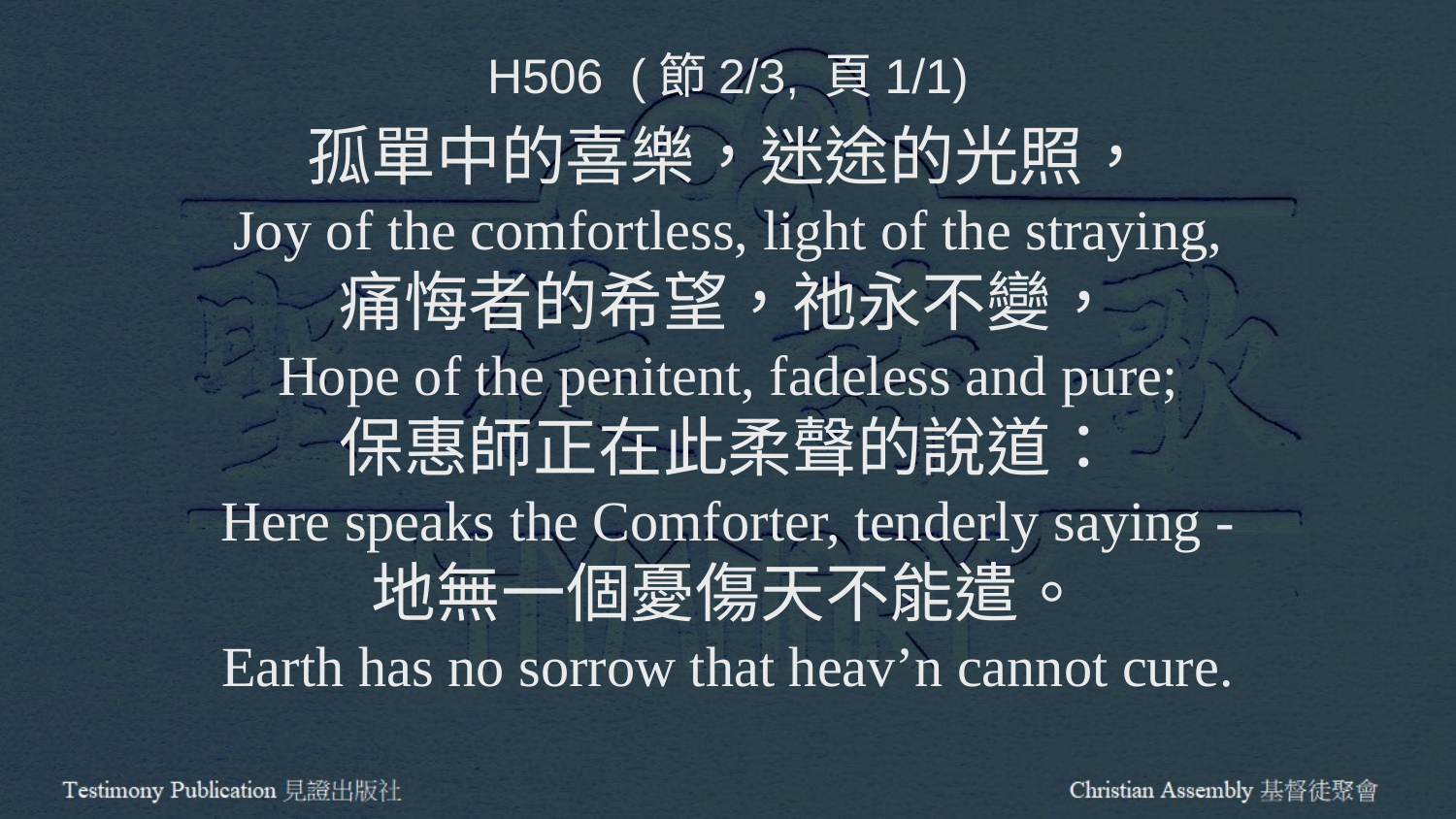

H506  (節2/3, 頁1/1)
孤單中的喜樂，迷途的光照，
Joy of the comfortless, light of the straying,
痛悔者的希望，祂永不變，
Hope of the penitent, fadeless and pure;
保惠師正在此柔聲的說道：
Here speaks the Comforter, tenderly saying -
地無一個憂傷天不能遣。
Earth has no sorrow that heav’n cannot cure.